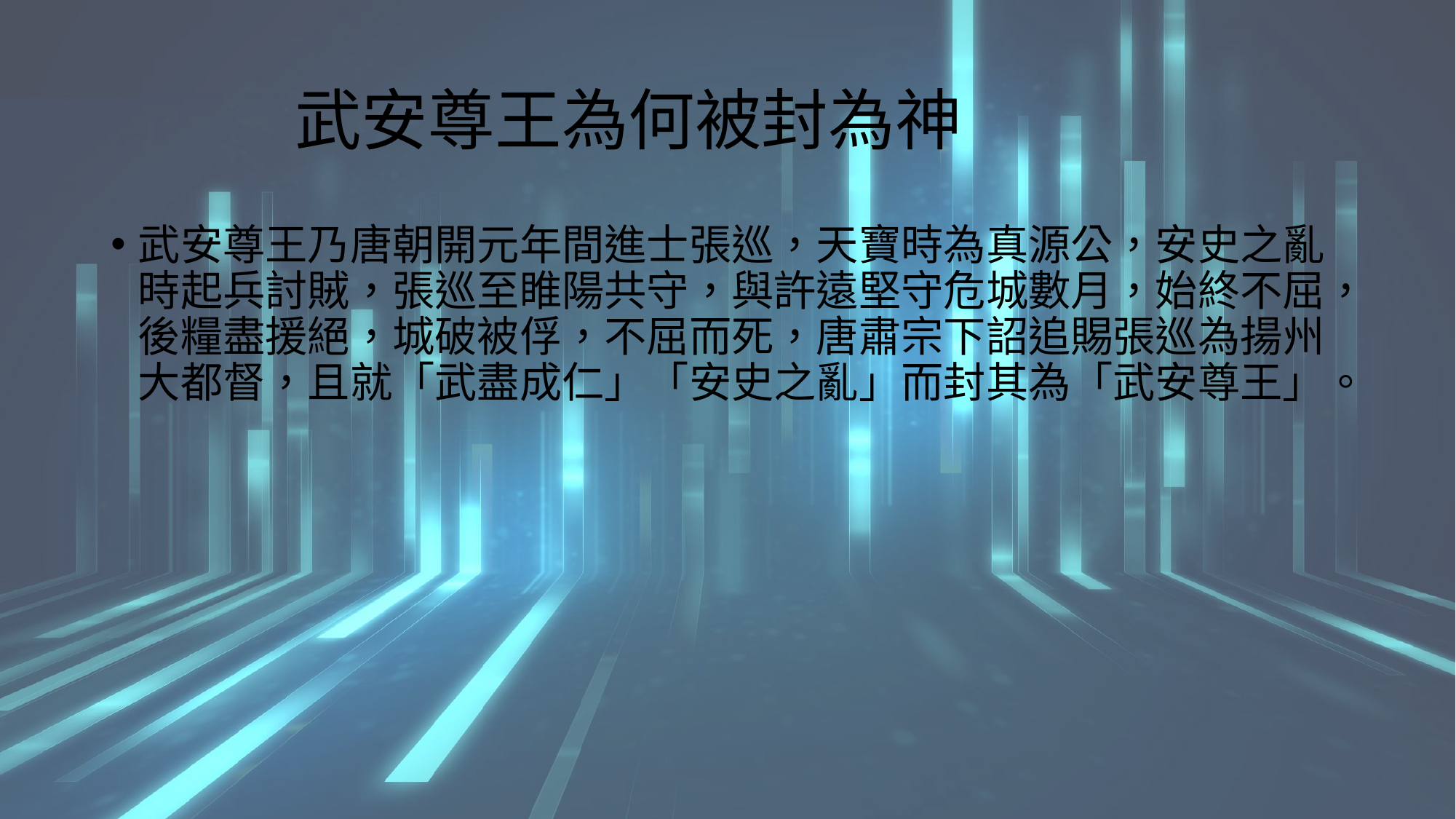

# 武安尊王為何被封為神
武安尊王乃唐朝開元年間進士張巡，天寶時為真源公，安史之亂時起兵討賊，張巡至睢陽共守，與許遠堅守危城數月，始終不屈，後糧盡援絕，城破被俘，不屈而死，唐肅宗下詔追賜張巡為揚州大都督，且就「武盡成仁」「安史之亂」而封其為「武安尊王」。